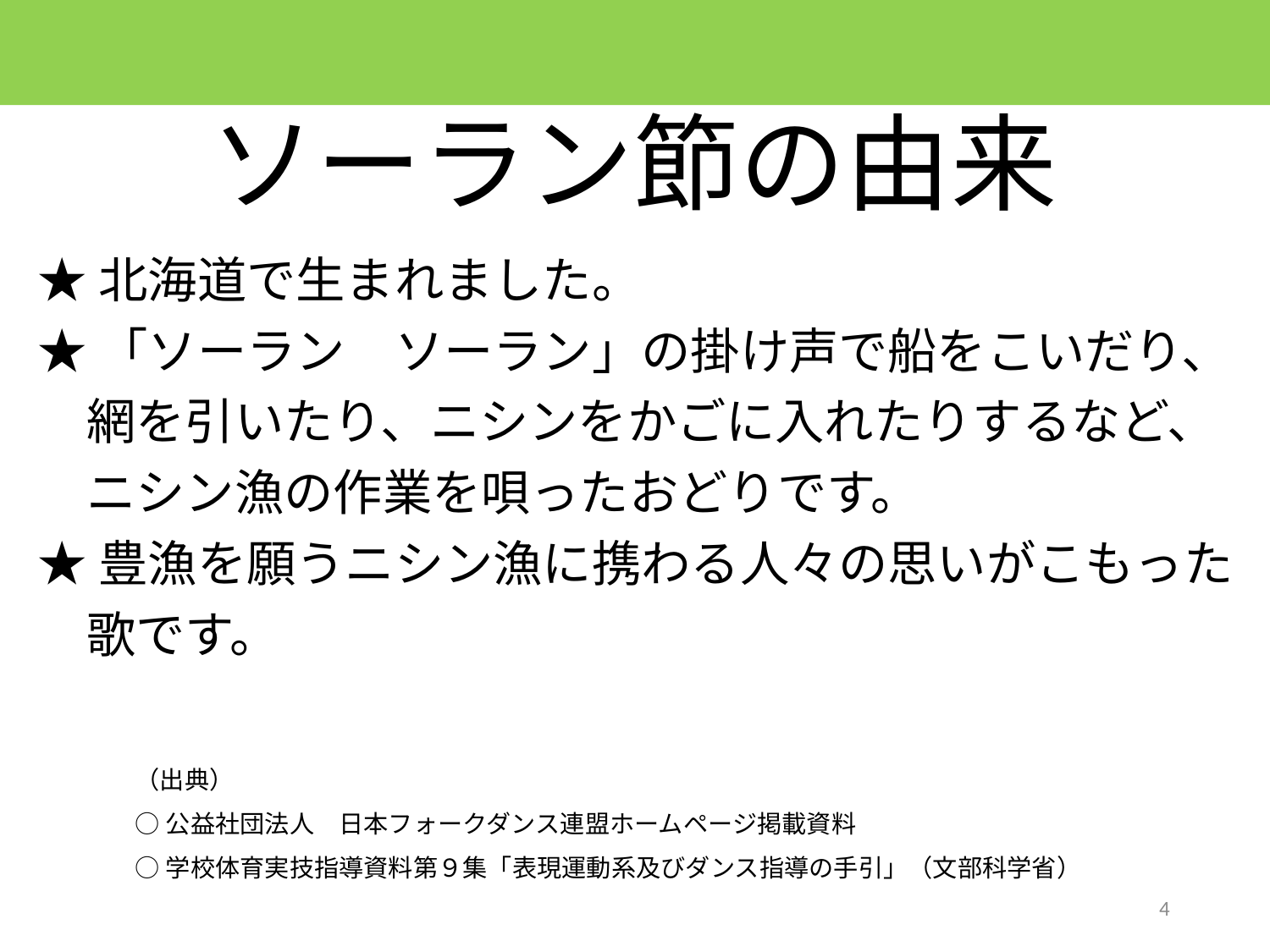

ソーラン節の由来
★北海道で生まれました。
★「ソーラン　ソーラン」の掛け声で船をこいだり、
　網を引いたり、ニシンをかごに入れたりするなど、
　ニシン漁の作業を唄ったおどりです。
★豊漁を願うニシン漁に携わる人々の思いがこもった
　歌です。
（出典）
○公益社団法人　日本フォークダンス連盟ホームページ掲載資料
○学校体育実技指導資料第９集「表現運動系及びダンス指導の手引」（文部科学省）
4